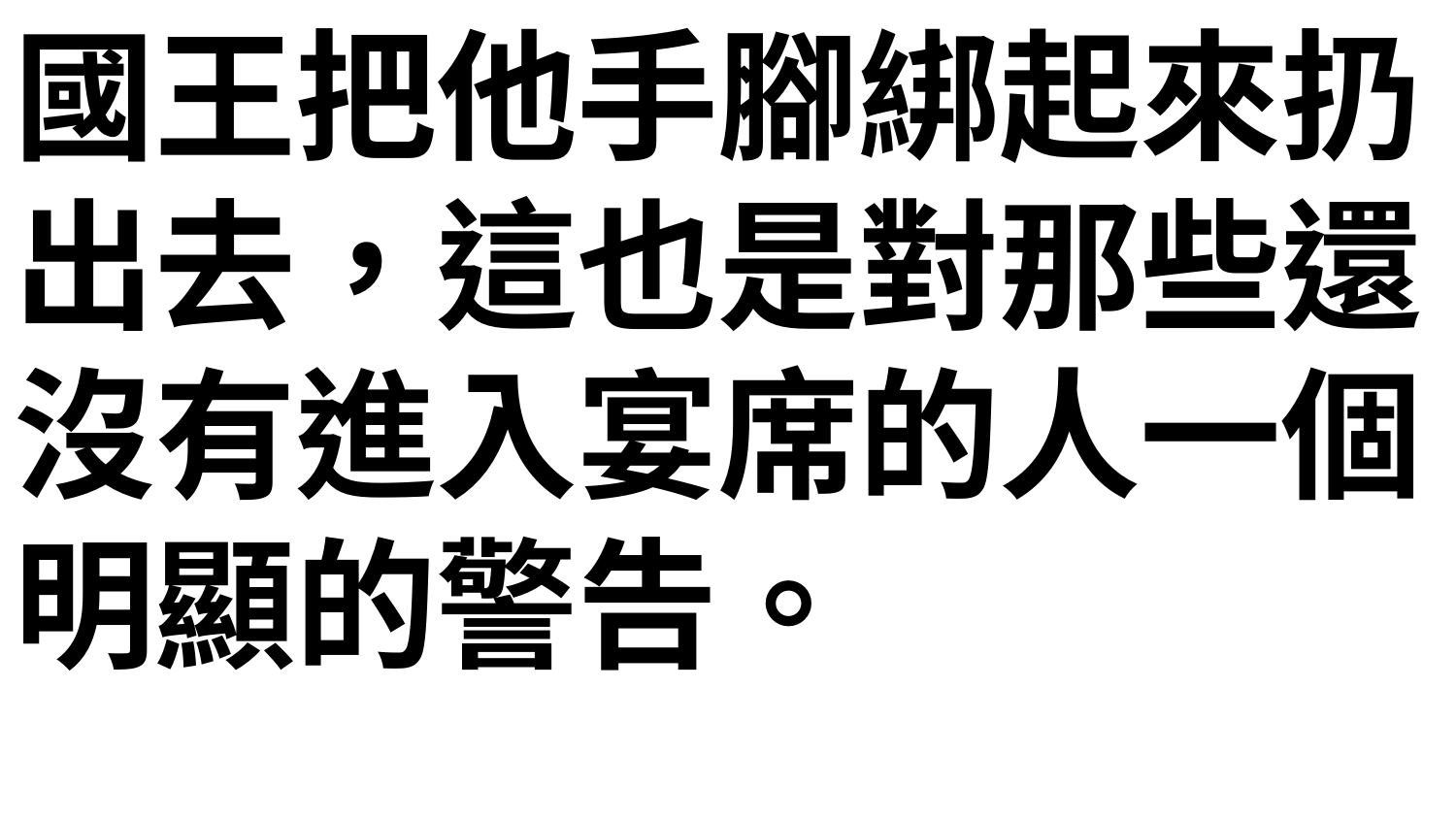

國王把他手腳綁起來扔出去，這也是對那些還沒有進入宴席的人一個明顯的警告。